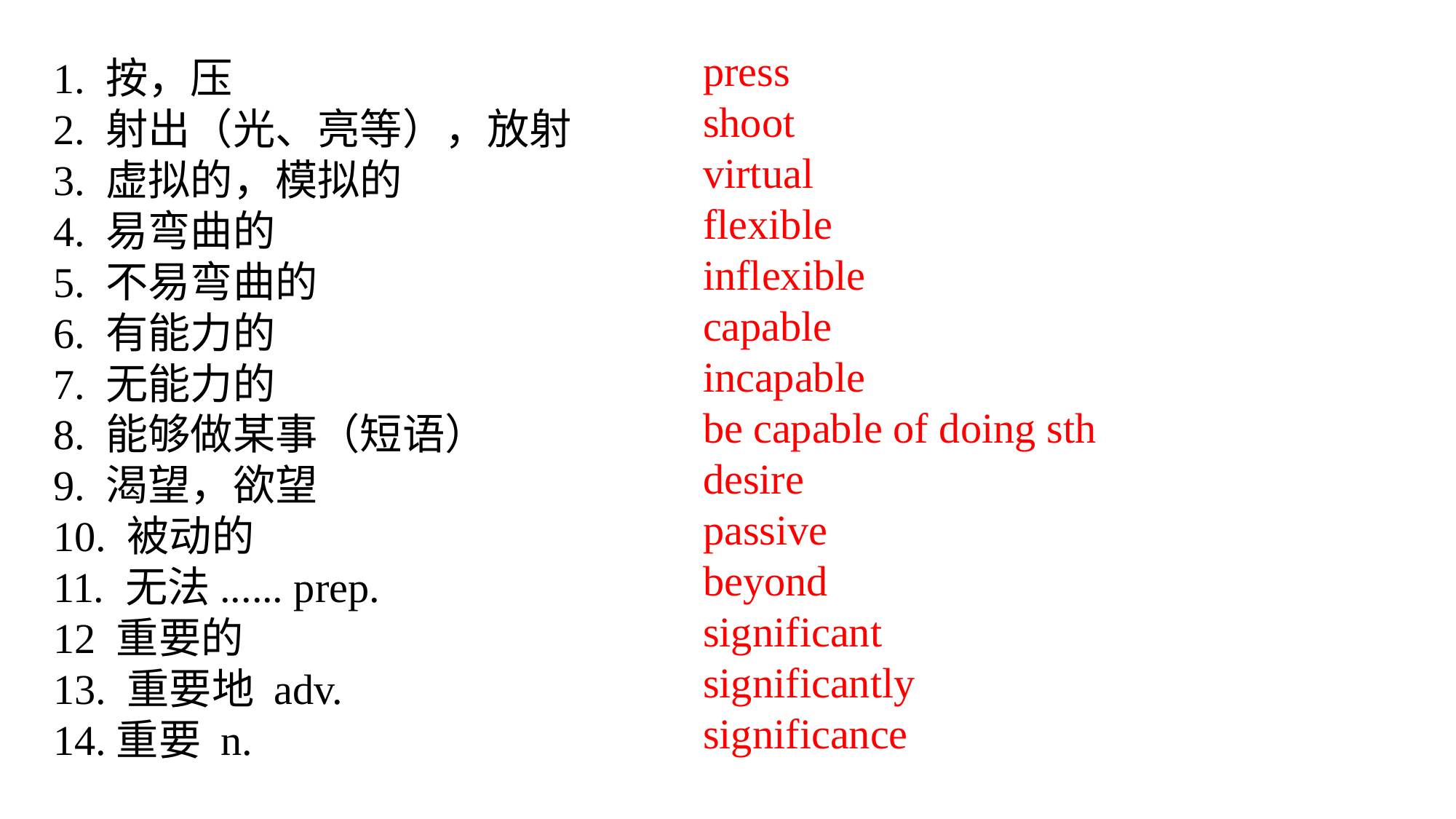

press
shoot
virtual
flexible
inflexible
capable
incapable
be capable of doing sth
desire
passive
beyond
significant
significantly
significance

1. 按，压
2. 射出（光、亮等），放射
3. 虚拟的，模拟的
4. 易弯曲的
5. 不易弯曲的
6. 有能力的
7. 无能力的
8. 能够做某事（短语）
9. 渴望，欲望
10. 被动的
11. 无法...... prep.
12 重要的
13. 重要地 adv.
14.重要 n.